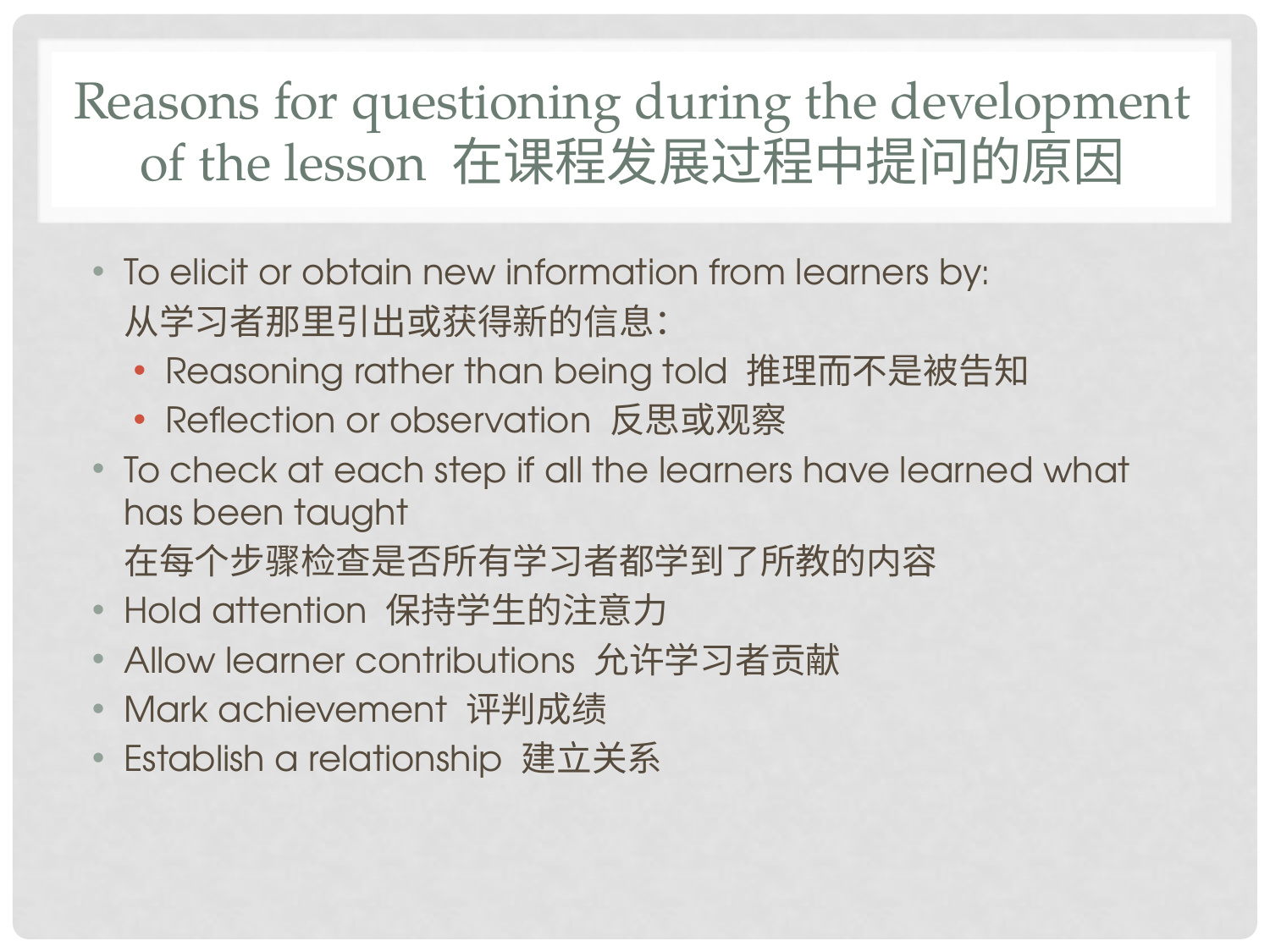

# Reasons for questioning during the development of the lesson 在课程发展过程中提问的原因
To elicit or obtain new information from learners by:
   从学习者那里引出或获得新的信息：
Reasoning rather than being told 推理而不是被告知
Reflection or observation 反思或观察
To check at each step if all the learners have learned what has been taught
   在每个步骤检查是否所有学习者都学到了所教的内容
Hold attention 保持学生的注意力
Allow learner contributions 允许学习者贡献
Mark achievement 评判成绩
Establish a relationship 建立关系